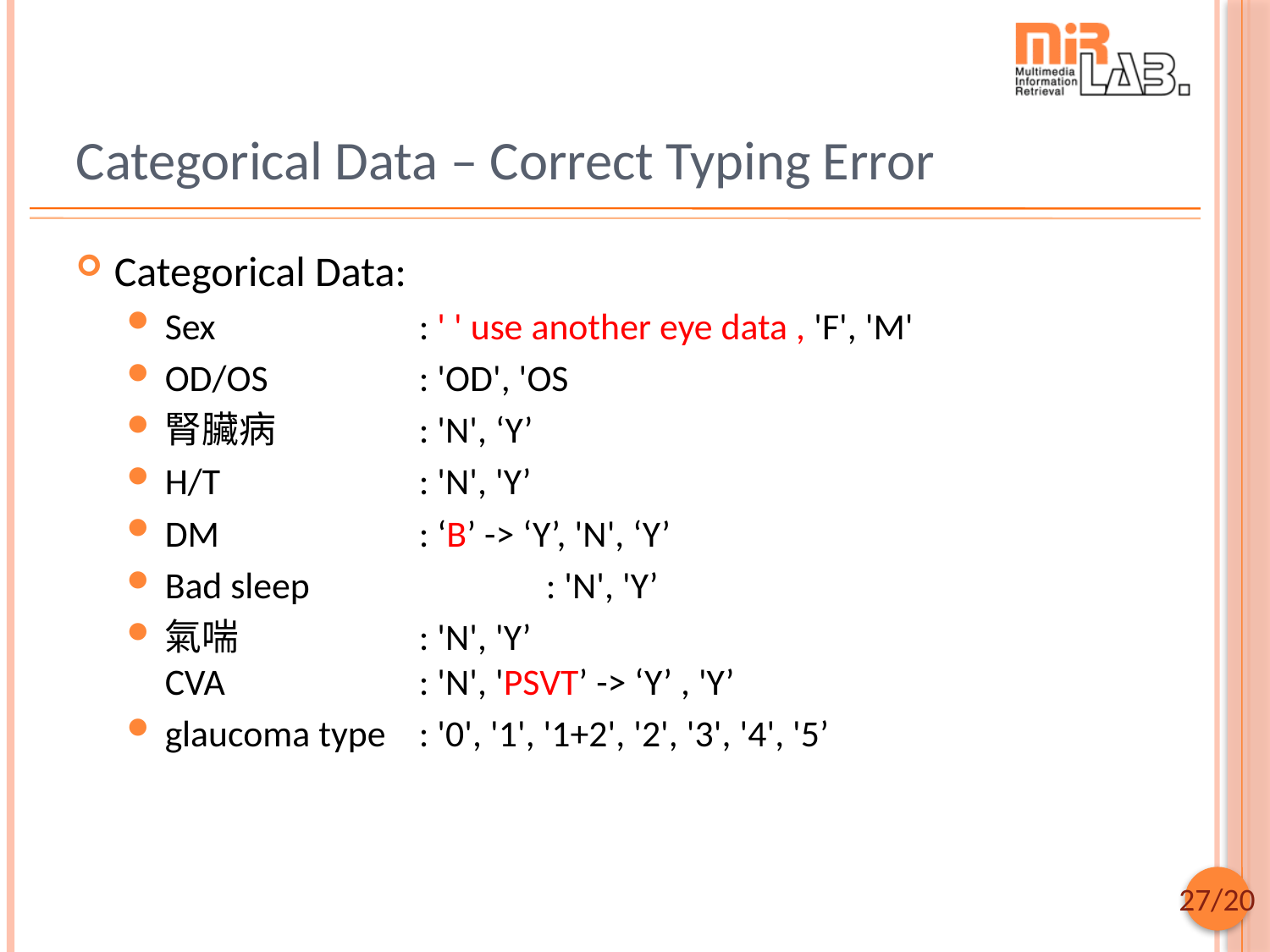

# Categorical Data – Correct Typing Error
Categorical Data:
Sex 		: ' ' use another eye data , 'F', 'M'
OD/OS 		: 'OD', 'OS
腎臟病 		: 'N', ‘Y’
H/T		: 'N', 'Y’
DM 		: ‘B’ -> ‘Y’, 'N', ‘Y’
Bad sleep 		: 'N', 'Y’
氣喘		: 'N', 'Y’
CVA		: 'N', 'PSVT’ -> ‘Y’ , 'Y’
glaucoma type	: '0', '1', '1+2', '2', '3', '4', '5’